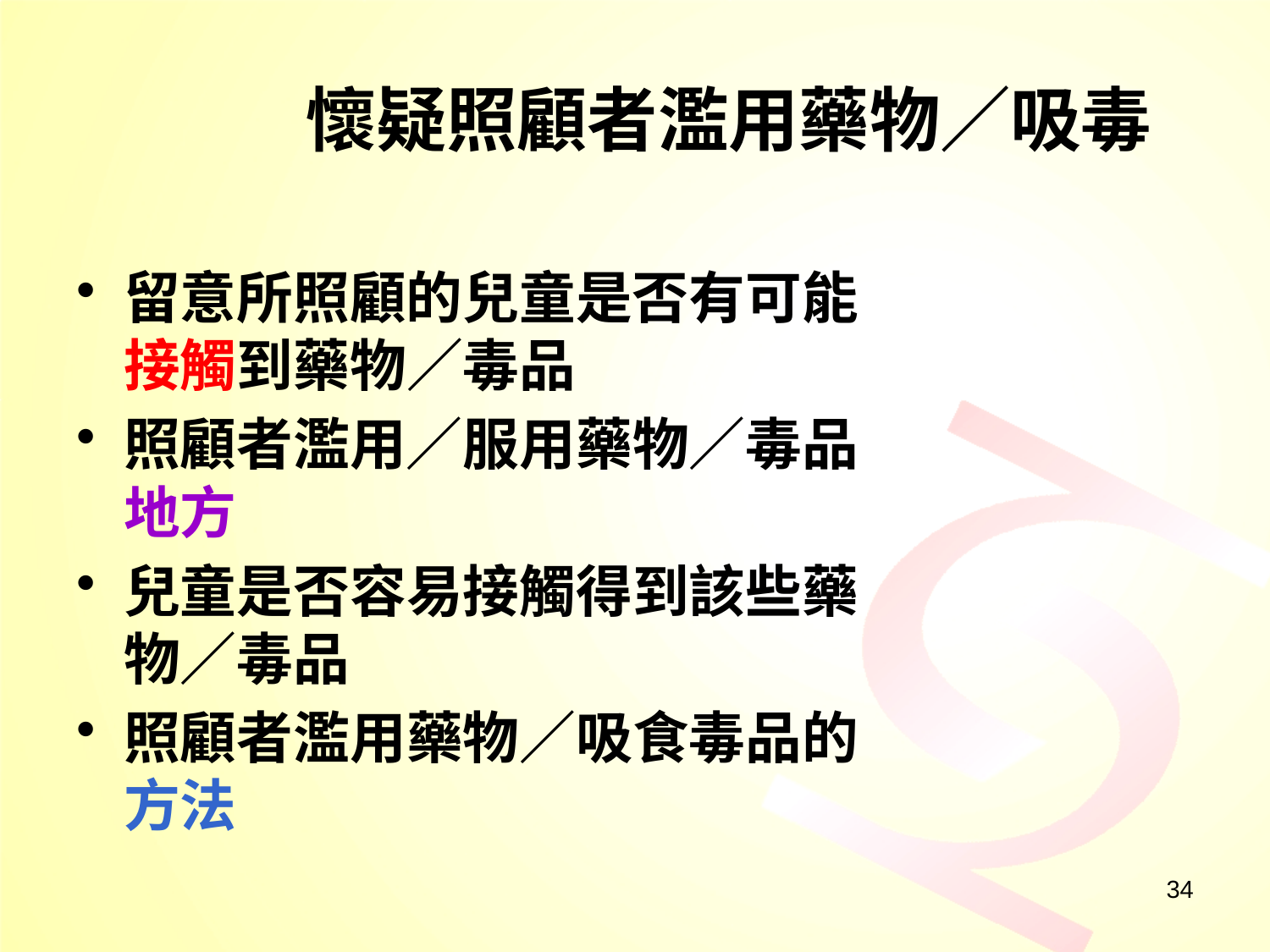

# 懷疑照顧者濫用藥物／吸毒
留意所照顧的兒童是否有可能接觸到藥物／毒品
照顧者濫用／服用藥物／毒品地方
兒童是否容易接觸得到該些藥物／毒品
照顧者濫用藥物／吸食毒品的方法

34